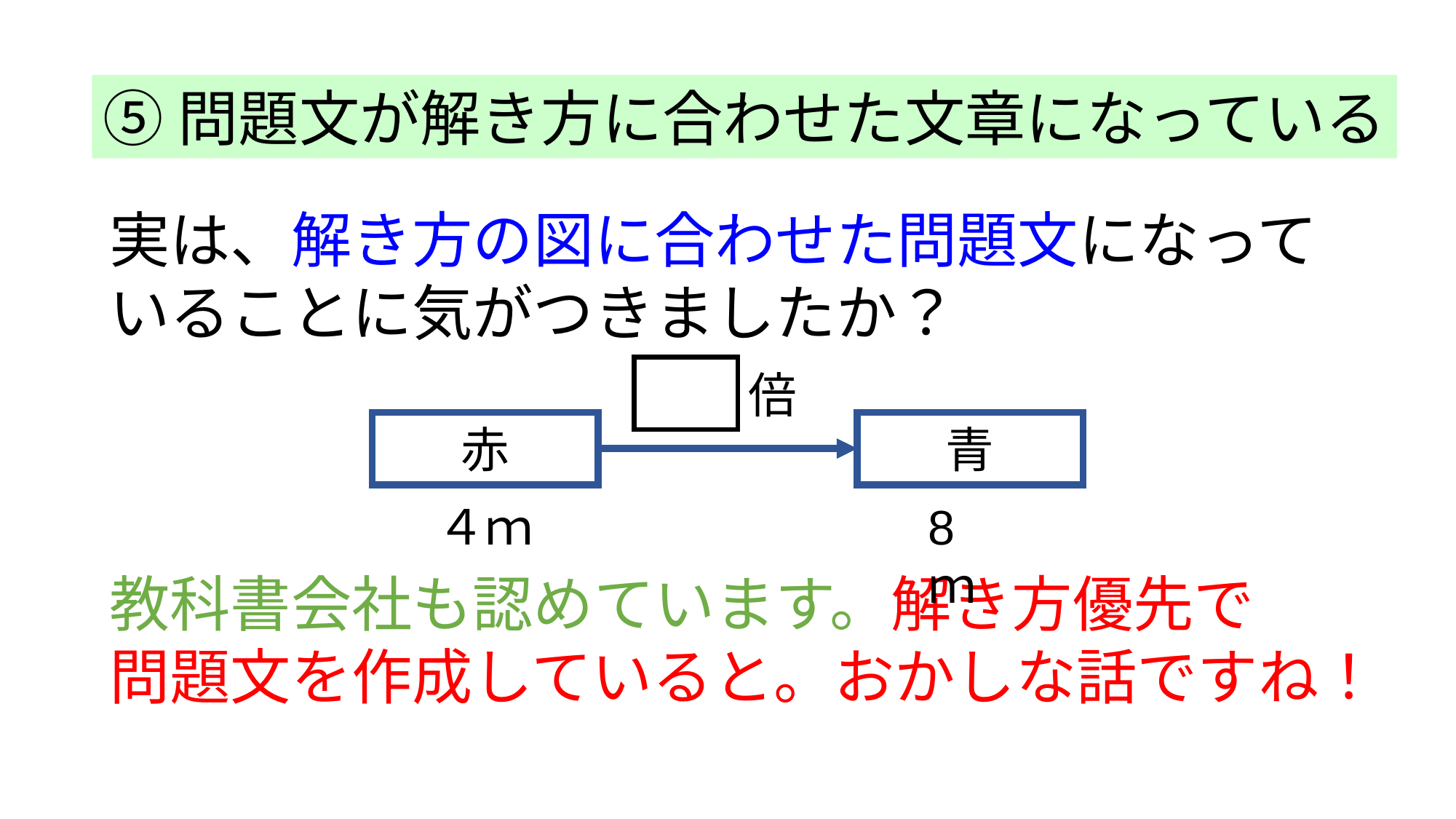

⑤問題文が解き方に合わせた文章になっている
実は、解き方の図に合わせた問題文になって
いることに気がつきましたか？

教科書会社も認めています。解き方優先で
問題文を作成していると。おかしな話ですね！

倍
赤
青
４ｍ
8ｍ